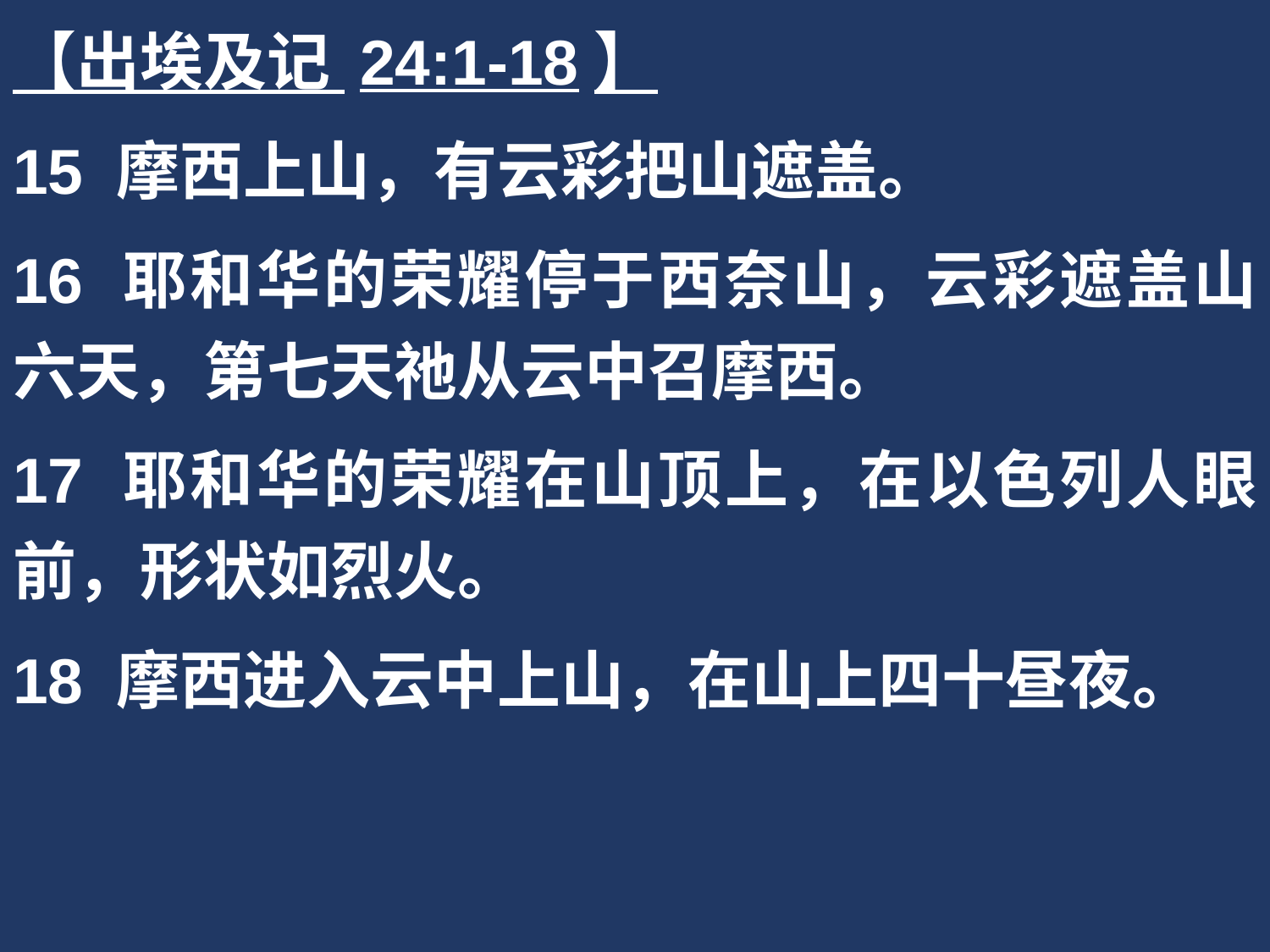

【出埃及记 24:1-18】
15 摩西上山，有云彩把山遮盖。
16 耶和华的荣耀停于西奈山，云彩遮盖山六天，第七天祂从云中召摩西。
17 耶和华的荣耀在山顶上，在以色列人眼前，形状如烈火。
18 摩西进入云中上山，在山上四十昼夜。